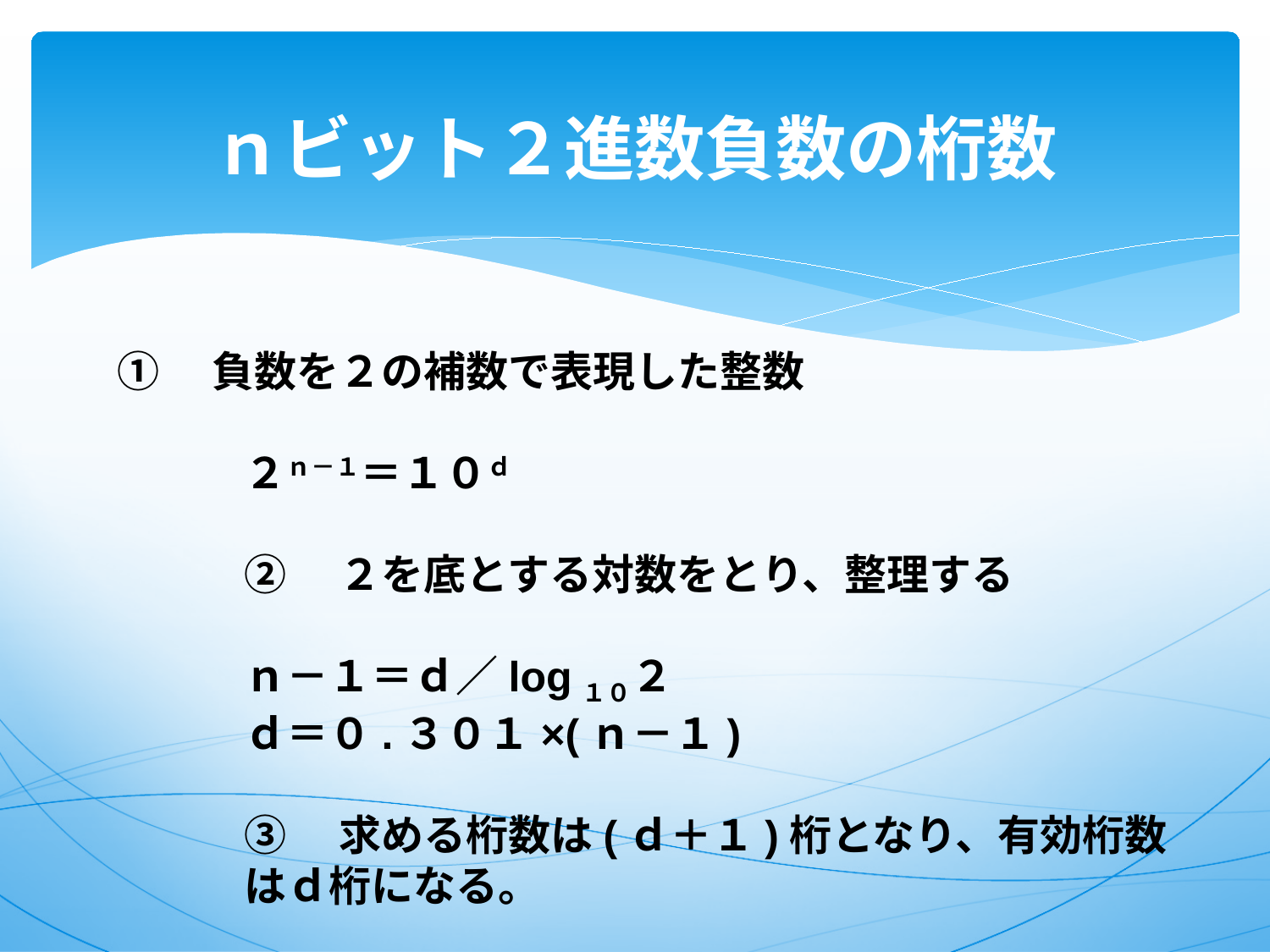

# ｎビット２進数負数の桁数
①　負数を２の補数で表現した整数

２ｎ－１＝１０ｄ

②　２を底とする対数をとり、整理する

ｎ－１＝ｄ／log１０２
ｄ＝０.３０１×(ｎ－１)

③　求める桁数は(ｄ＋１)桁となり、有効桁数はｄ桁になる。